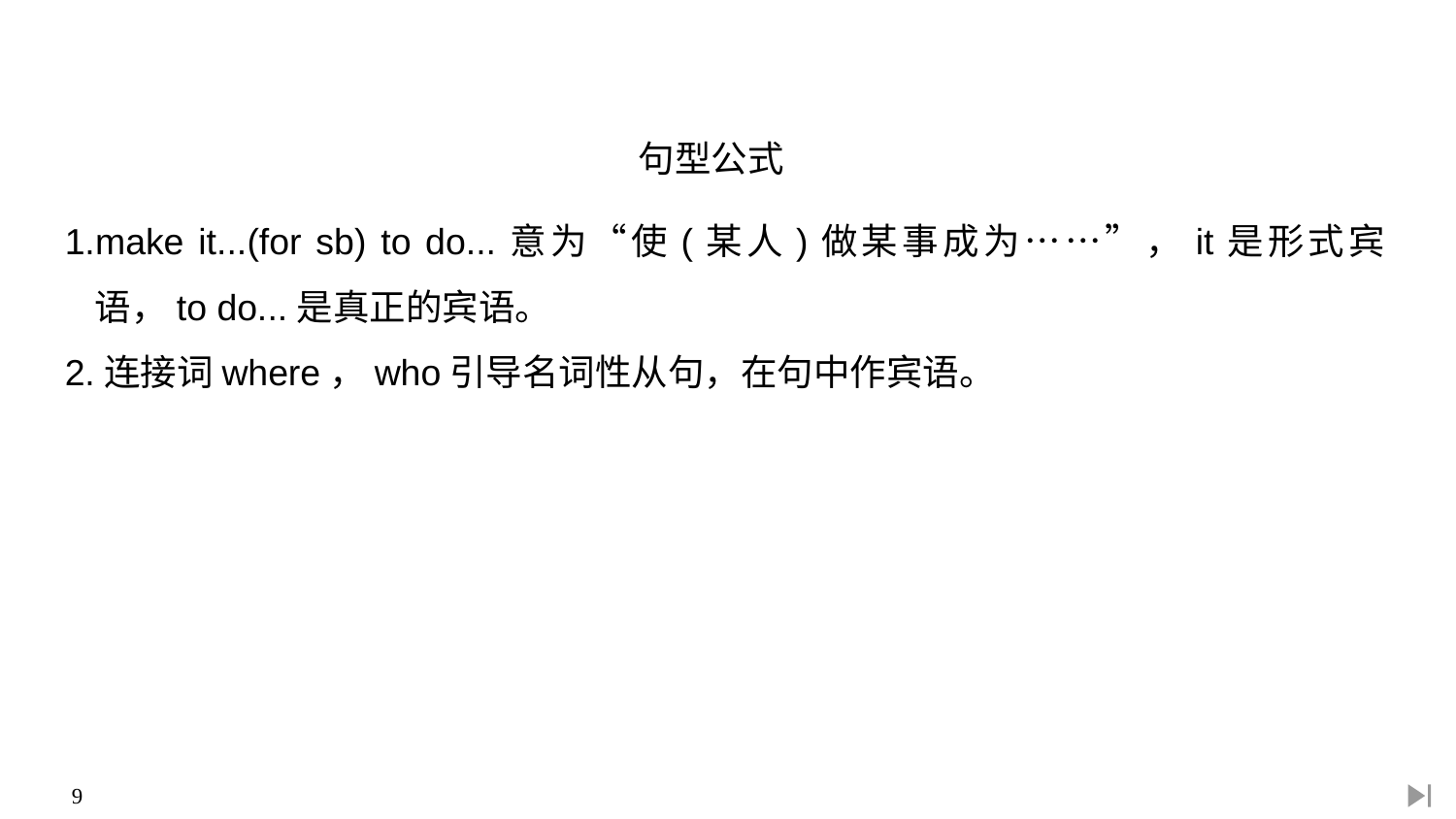

句型公式
1.make it...(for sb) to do...意为“使(某人)做某事成为……”，it是形式宾语，to do...是真正的宾语。
2.连接词where，who引导名词性从句，在句中作宾语。